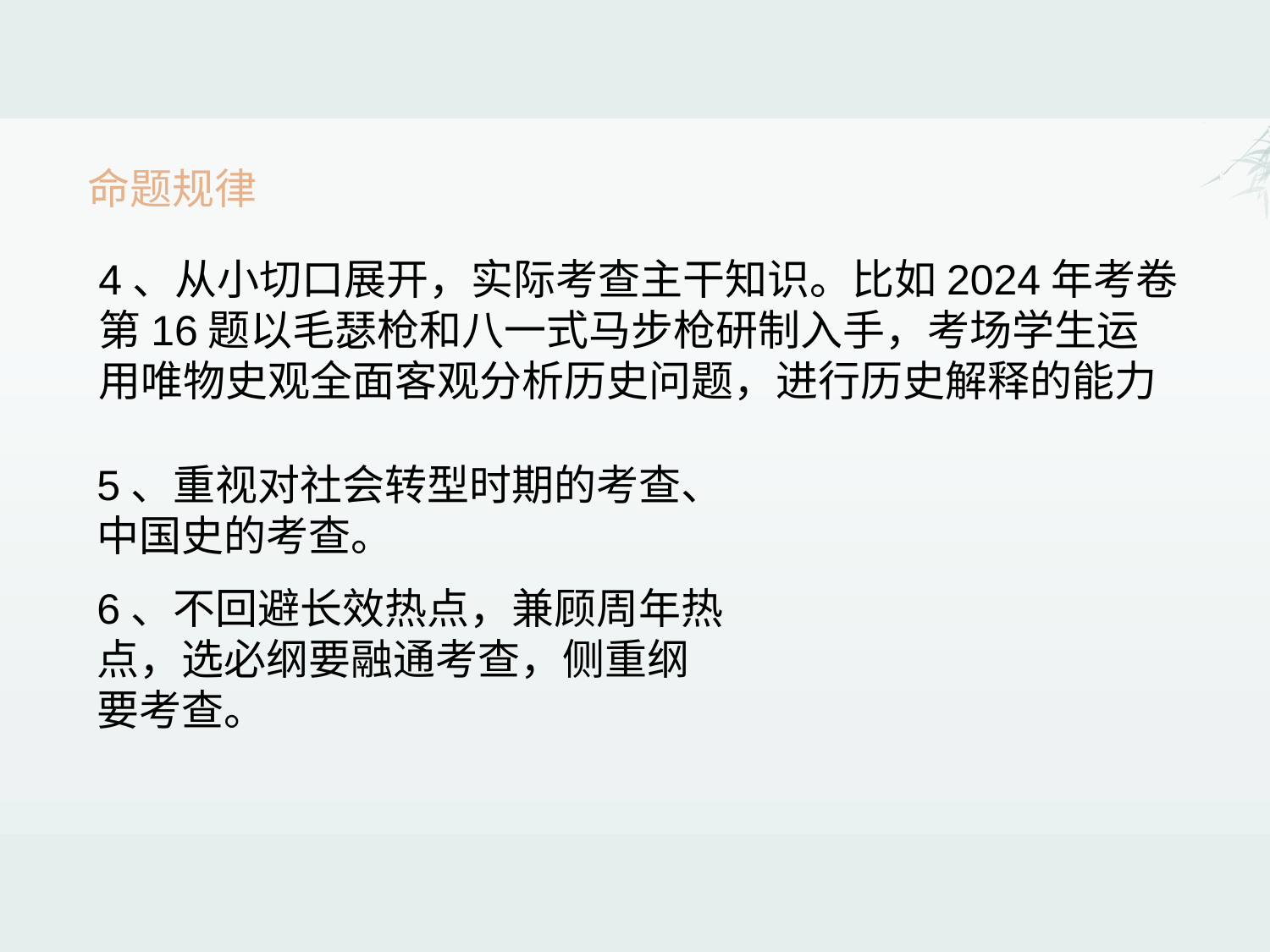

命题规律
4、从小切口展开，实际考查主干知识。比如2024年考卷第16题以毛瑟枪和八一式马步枪研制入手，考场学生运用唯物史观全面客观分析历史问题，进行历史解释的能力
5、重视对社会转型时期的考查、中国史的考查。
6、不回避长效热点，兼顾周年热点，选必纲要融通考查，侧重纲要考查。